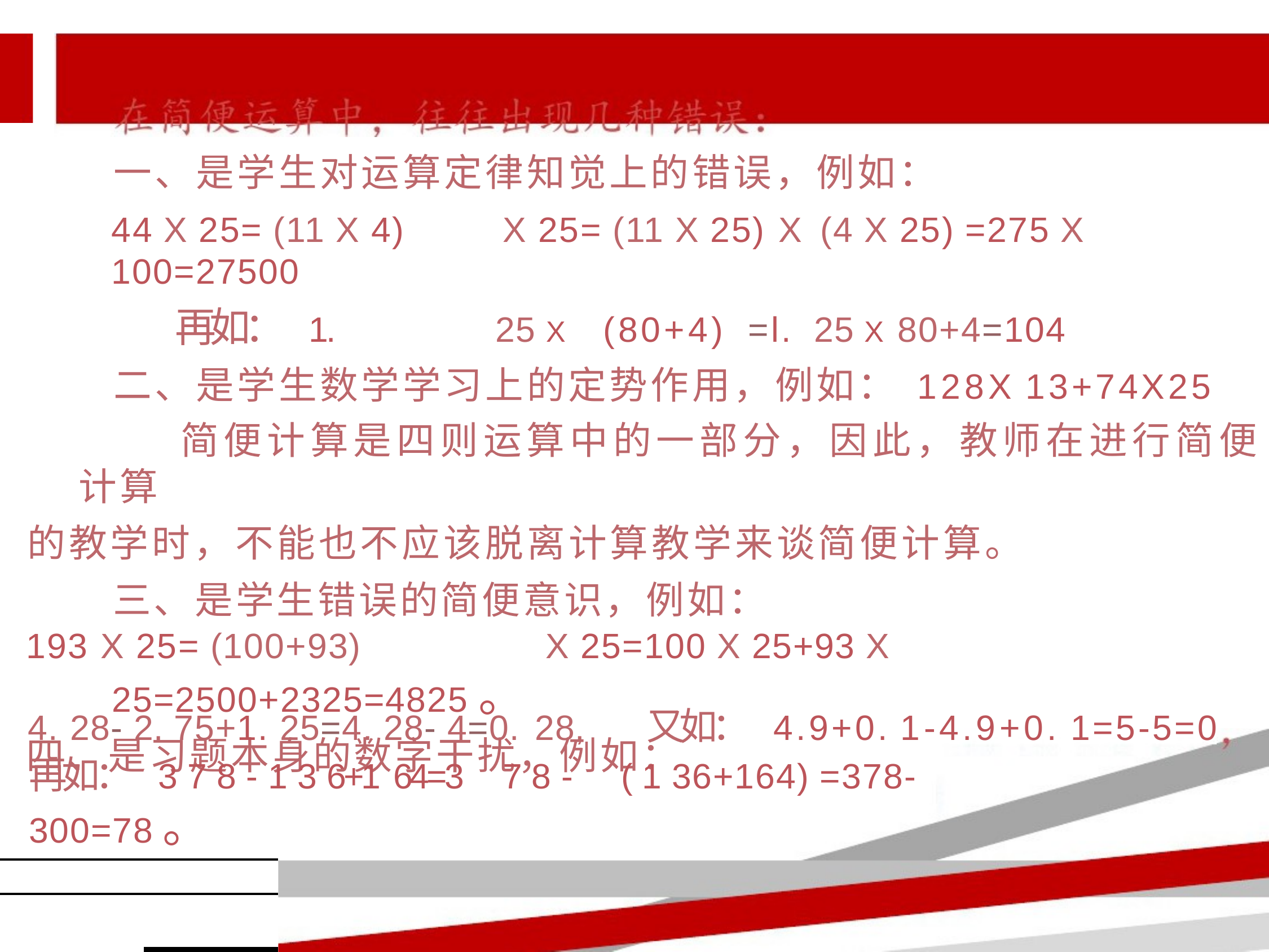

一、是学生对运算定律知觉上的错误，例如：
44 X 25= (11 X 4)	X 25= (11 X 25)	X	(4 X 25) =275 X 100=27500
再如： 1.	25 X	(80+4)	=l.	25 X	80+4=104
二、是学生数学学习上的定势作用，例如： 128X 13+74X25
简便计算是四则运算中的一部分，因此，教师在进行简便
计算
的教学时，不能也不应该脱离计算教学来谈简便计算。 三、是学生错误的简便意识，例如：
193 X 25= (100+93)	X 25=100 X 25+93 X 25=2500+2325=4825。
四、是习题本身的数字干扰，例如：
又如： 4.9+0. 1-4.9+0. 1=5-5=0
4. 28- 2. 75+1. 25=4. 28- 4=0. 28,

再如： 3 7 8 - 1 3 6+1 64=3	7 8 -	( 1 36+164) =378- 300=78。